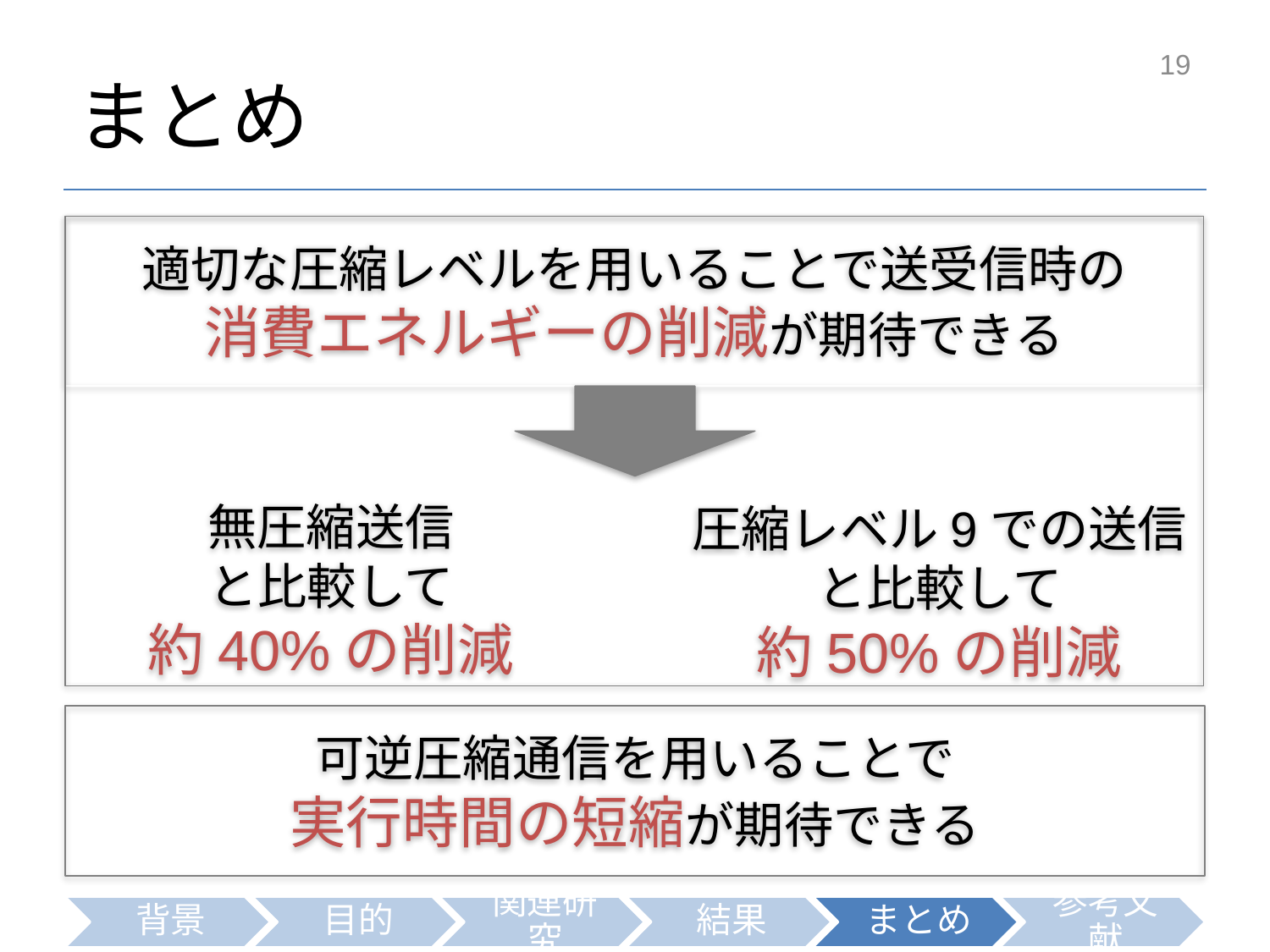

# まとめ
19
適切な圧縮レベルを用いることで送受信時の
消費エネルギーの削減が期待できる

無圧縮送信
と比較して
約40%の削減
圧縮レベル9での送信と比較して
約50%の削減
可逆圧縮通信を用いることで
実行時間の短縮が期待できる